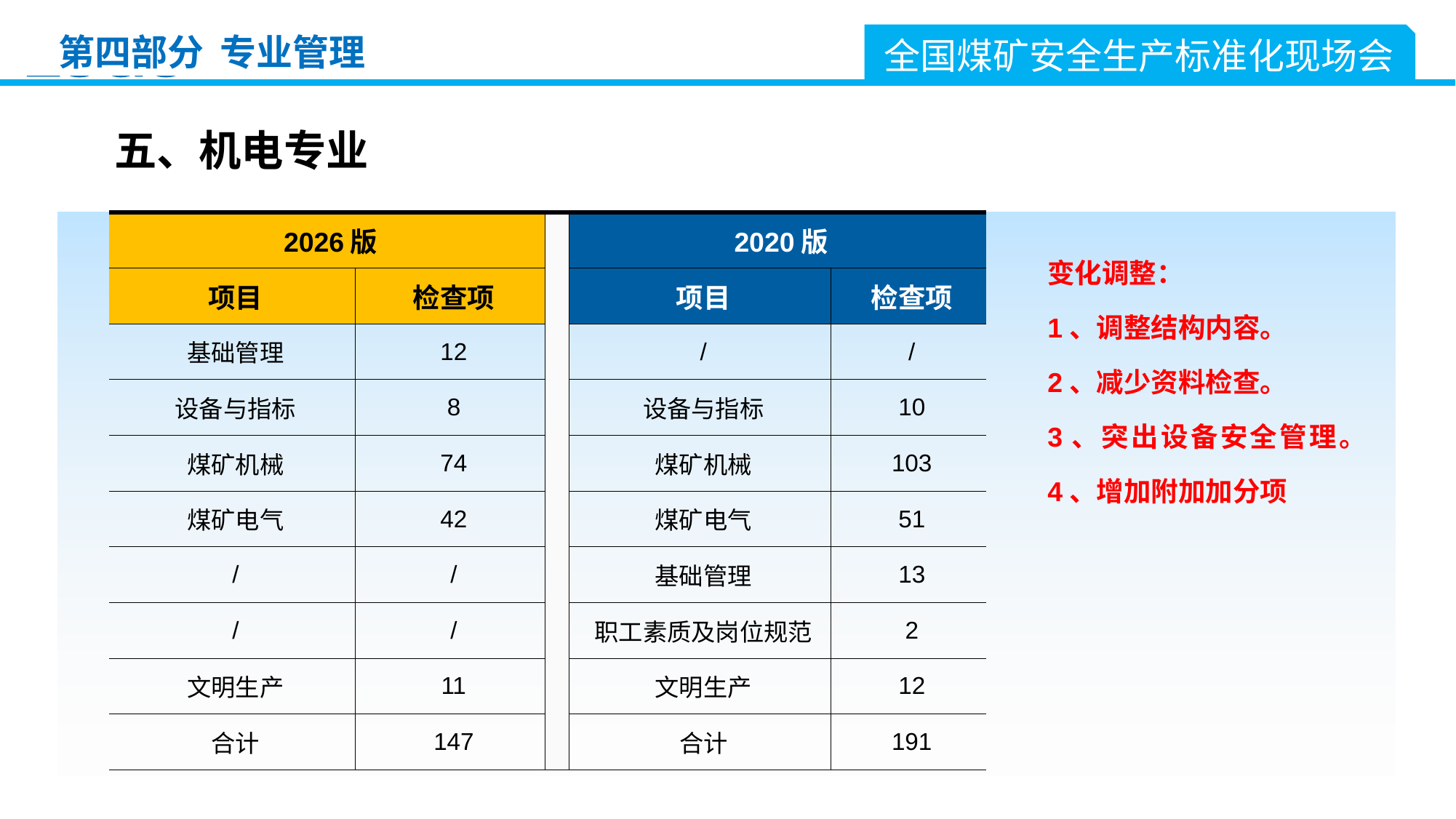

全国煤矿安全生产标准化现场会
第四部分  专业管理
五、机电专业

| 2026版 |  |  | 2020版 |  |
| --- | --- | --- | --- | --- |
| 项目 | 检查项 |  | 项目 | 检查项 |
| 基础管理 | 12 |  | / | / |
| 设备与指标 | 8 |  | 设备与指标 | 10 |
| 煤矿机械 | 74 |  | 煤矿机械 | 103 |
| 煤矿电气 | 42 |  | 煤矿电气 | 51 |
| / | / |  | 基础管理 | 13 |
| / | / |  | 职工素质及岗位规范 | 2 |
| 文明生产 | 11 |  | 文明生产 | 12 |
| 合计 | 147 |  | 合计 | 191 |
变化调整：
1、调整结构内容。
2、减少资料检查。
3、突出设备安全管理。
4、增加附加加分项